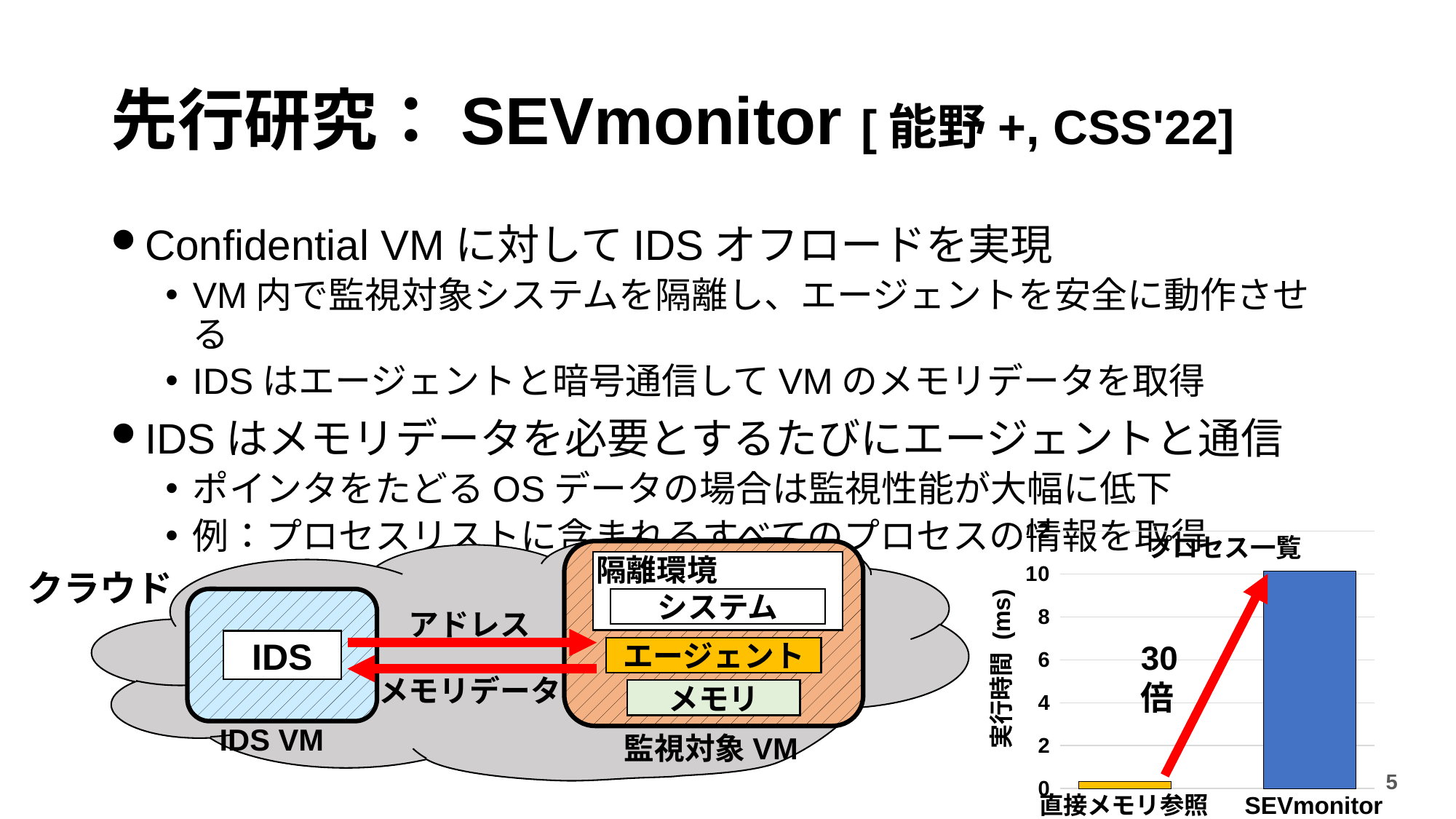

# 先行研究：SEVmonitor [能野+, CSS'22]
Confidential VMに対してIDSオフロードを実現
VM内で監視対象システムを隔離し、エージェントを安全に動作させる
IDSはエージェントと暗号通信してVMのメモリデータを取得
IDSはメモリデータを必要とするたびにエージェントと通信
ポインタをたどるOSデータの場合は監視性能が大幅に低下
例：プロセスリストに含まれるすべてのプロセスの情報を取得

### Chart

| Category | 直接メモリ参照 | SEVmonitor |
|---|---|---|
| 取得時間 | 0.33453349000000016 | 10.14821706 |
プロセス一覧

隔離環境

システム
クラウド

アドレス
IDS
30倍
エージェント
メモリデータ
メモリ
IDS VM
監視対象VM
5
直接メモリ参照
SEVmonitor